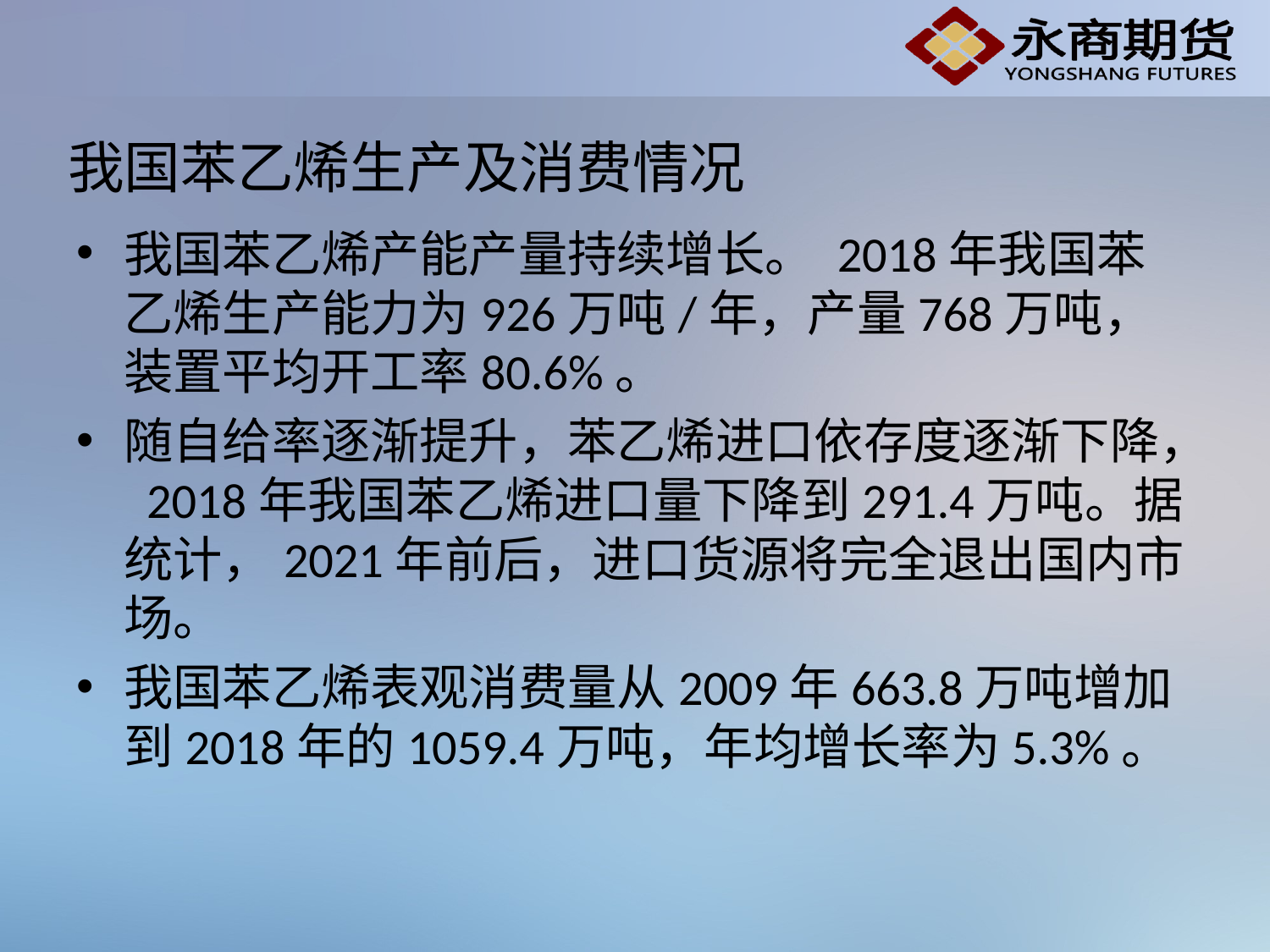

# 我国苯乙烯生产及消费情况
我国苯乙烯产能产量持续增长。 2018年我国苯乙烯生产能力为926万吨/年，产量768万吨，装置平均开工率80.6%。
随自给率逐渐提升，苯乙烯进口依存度逐渐下降， 2018年我国苯乙烯进口量下降到291.4万吨。据统计，2021年前后，进口货源将完全退出国内市场。
我国苯乙烯表观消费量从2009年663.8万吨增加到2018年的1059.4万吨，年均增长率为5.3%。